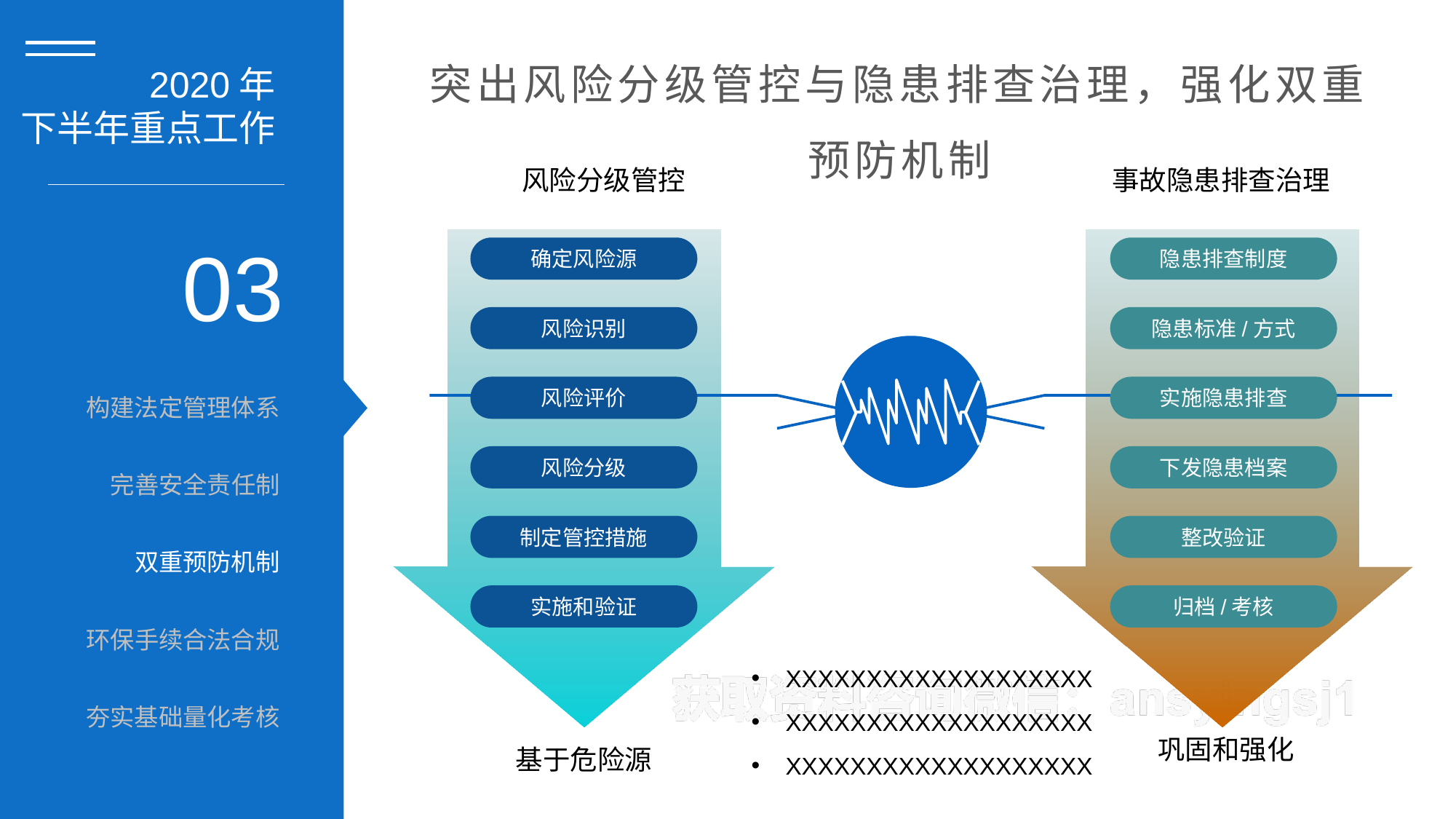

突出风险分级管控与隐患排查治理，强化双重预防机制
2020年
下半年重点工作
风险分级管控
事故隐患排查治理
03

确定风险源
隐患排查制度
风险识别
隐患标准/方式

| 构建法定管理体系 |
| --- |
| 完善安全责任制 |
| 双重预防机制 |
| 环保手续合法合规 |
| 夯实基础量化考核 |
风险评价
实施隐患排查

风险分级
下发隐患档案
制定管控措施
整改验证
实施和验证
归档/考核
XXXXXXXXXXXXXXXXXXX
XXXXXXXXXXXXXXXXXXX
XXXXXXXXXXXXXXXXXXX

巩固和强化
基于危险源